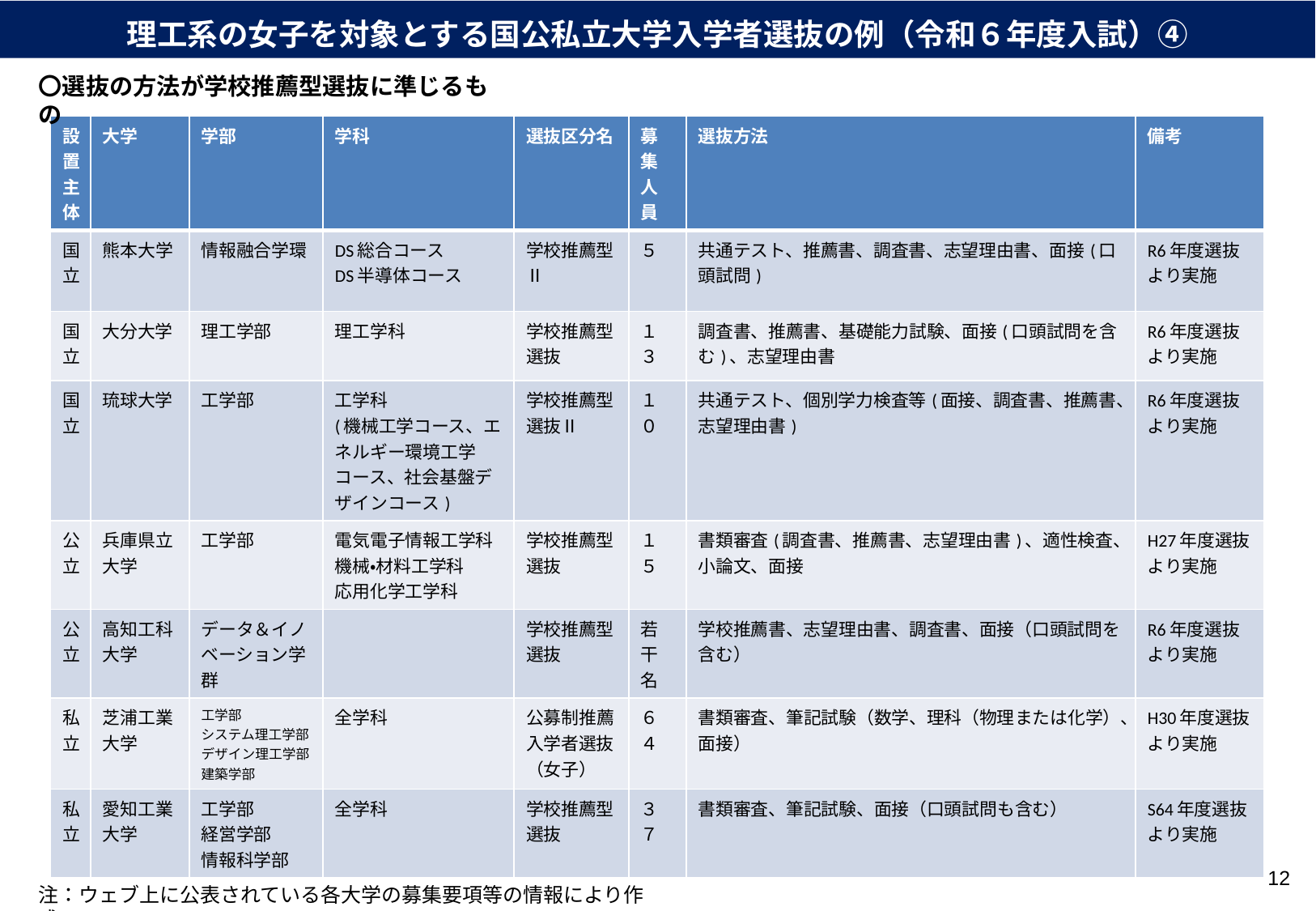

理工系の女子を対象とする国公私立大学入学者選抜の例（令和６年度入試）④
〇選抜の方法が学校推薦型選抜に準じるもの
| 設置主体 | 大学 | 学部 | 学科 | 選抜区分名 | 募集人員 | 選抜方法 | 備考 |
| --- | --- | --- | --- | --- | --- | --- | --- |
| 国立 | 熊本大学 | 情報融合学環 | DS総合コース DS半導体コース | 学校推薦型Ⅱ | ５ | 共通テスト、推薦書、調査書、志望理由書、面接(口頭試問) | R6年度選抜より実施 |
| 国立 | 大分大学 | 理工学部 | 理工学科 | 学校推薦型選抜 | １３ | 調査書、推薦書、基礎能力試験、面接(口頭試問を含む)、志望理由書 | R6年度選抜より実施 |
| 国立 | 琉球大学 | 工学部 | 工学科 (機械工学コース、エネルギー環境工学コース、社会基盤デザインコース) | 学校推薦型選抜Ⅱ | １０ | 共通テスト、個別学力検査等(面接、調査書、推薦書、志望理由書) | R6年度選抜より実施 |
| 公立 | 兵庫県立大学 | 工学部 | 電気電子情報工学科 機械・材料工学科 応用化学工学科 | 学校推薦型選抜 | １５ | 書類審査(調査書、推薦書、志望理由書)、適性検査、小論文、面接 | H27年度選抜より実施 |
| 公立 | 高知工科大学 | データ＆イノベーション学群 |  | 学校推薦型選抜 | 若干名 | 学校推薦書、志望理由書、調査書、面接（口頭試問を含む） | R6年度選抜より実施 |
| 私立 | 芝浦工業大学 | 工学部 システム理工学部 デザイン理工学部 建築学部 | 全学科 | 公募制推薦入学者選抜（女子） | ６４ | 書類審査、筆記試験（数学、理科（物理または化学）、面接） | H30年度選抜より実施 |
| 私立 | 愛知工業大学 | 工学部 経営学部 情報科学部 | 全学科 | 学校推薦型選抜 | ３７ | 書類審査、筆記試験、面接（口頭試問も含む） | S64年度選抜より実施 |
12
注：ウェブ上に公表されている各大学の募集要項等の情報により作成